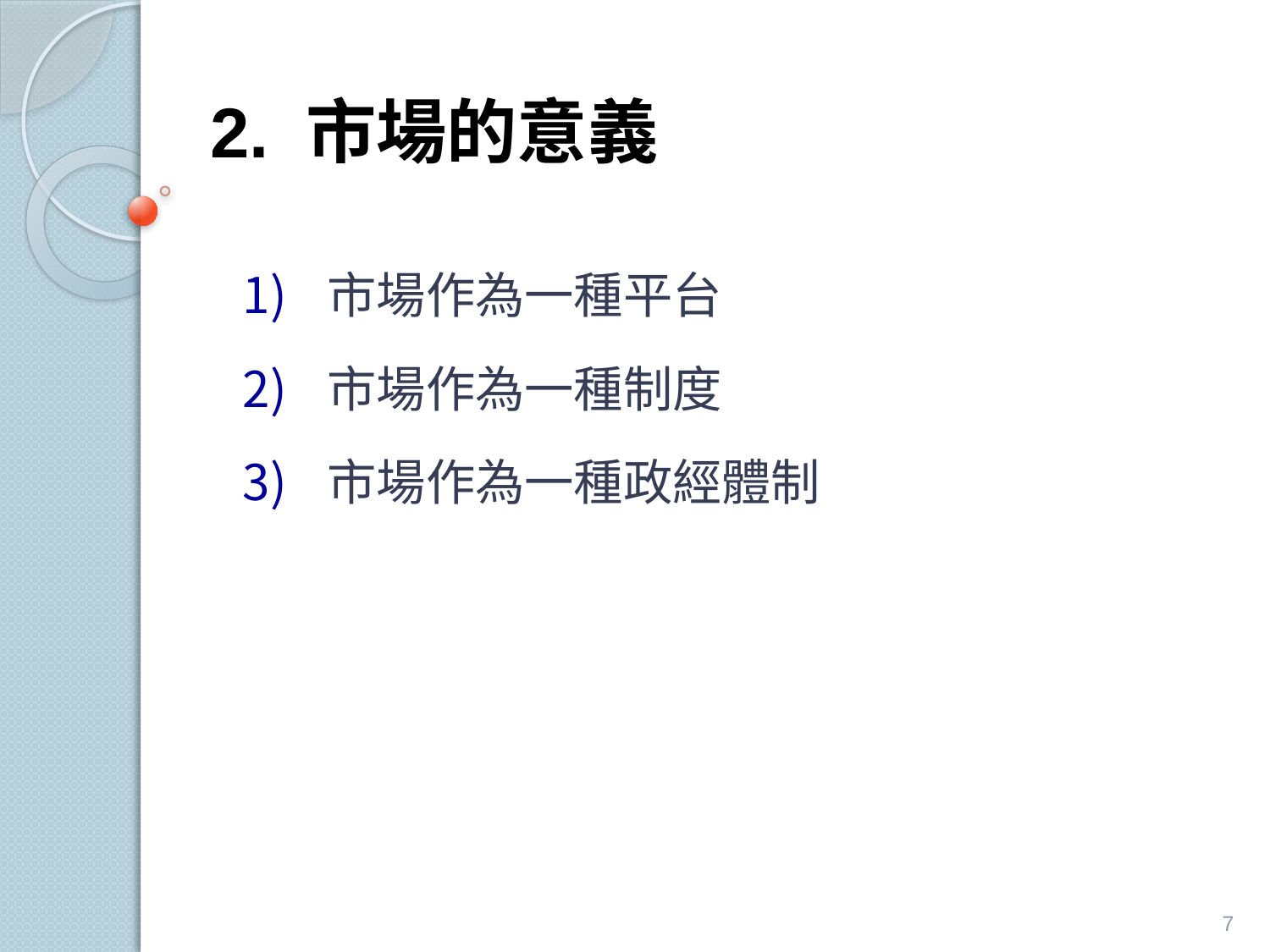

# 2. 市場的意義
市場作為一種平台
市場作為一種制度
市場作為一種政經體制
7